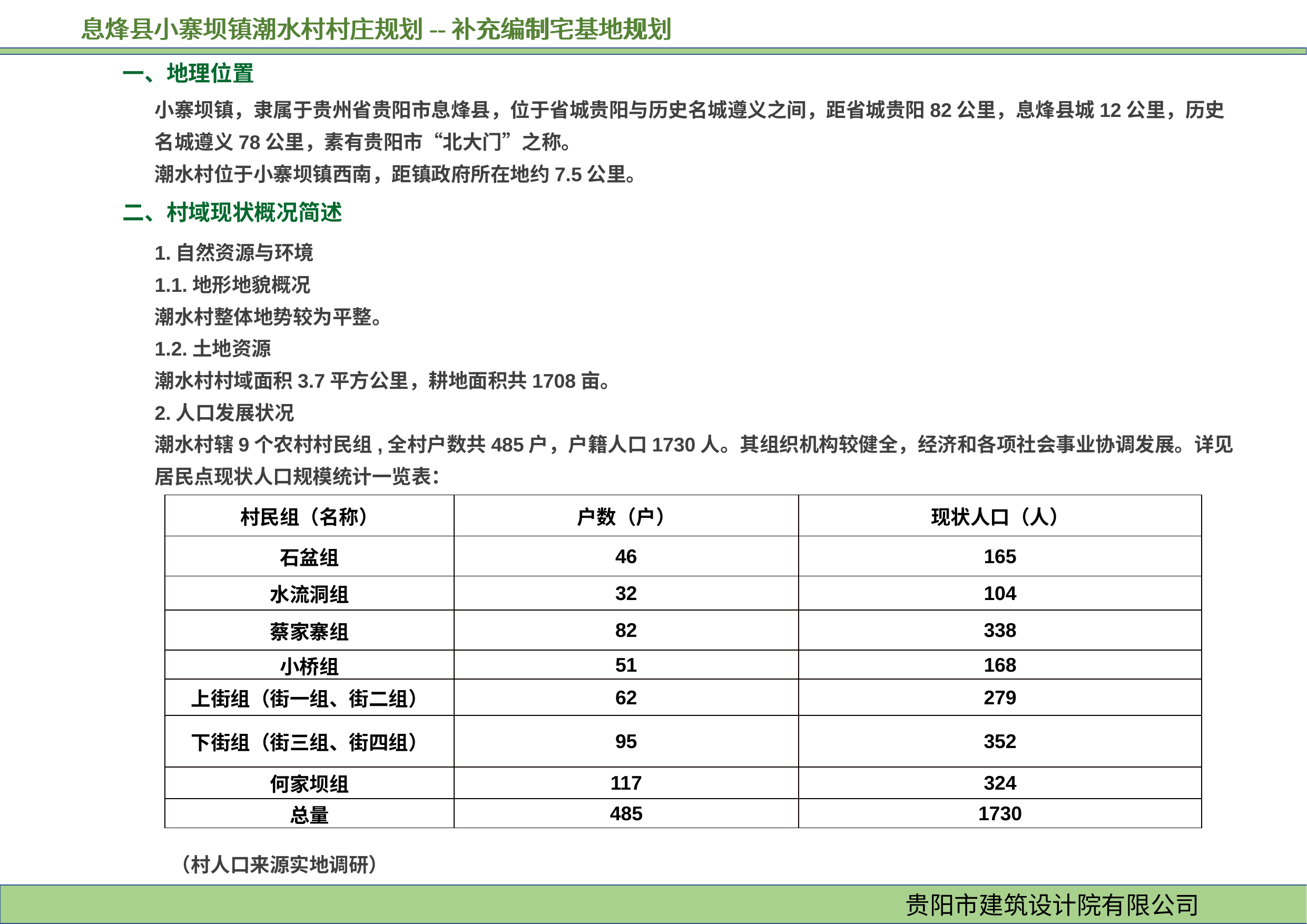

息烽县小寨坝镇潮水村村庄规划--补充编制宅基地规划

一、地理位置
小寨坝镇，隶属于贵州省贵阳市息烽县，位于省城贵阳与历史名城遵义之间，距省城贵阳82公里，息烽县城12公里，历史名城遵义78公里，素有贵阳市“北大门”之称。
潮水村位于小寨坝镇西南，距镇政府所在地约7.5公里。
1.自然资源与环境
1.1.地形地貌概况
潮水村整体地势较为平整。
1.2.土地资源
潮水村村域面积3.7平方公里，耕地面积共1708亩。
2.人口发展状况
潮水村辖9个农村村民组,全村户数共485户，户籍人口1730人。其组织机构较健全，经济和各项社会事业协调发展。详见居民点现状人口规模统计一览表：
（村人口来源实地调研）
二、村域现状概况简述
| 村民组（名称） | 户数（户） | 现状人口（人） |
| --- | --- | --- |
| 石盆组 | 46 | 165 |
| 水流洞组 | 32 | 104 |
| 蔡家寨组 | 82 | 338 |
| 小桥组 | 51 | 168 |
| 上街组（街一组、街二组） | 62 | 279 |
| 下街组（街三组、街四组） | 95 | 352 |
| 何家坝组 | 117 | 324 |
| 总量 | 485 | 1730 |

贵阳市建筑设计院有限公司